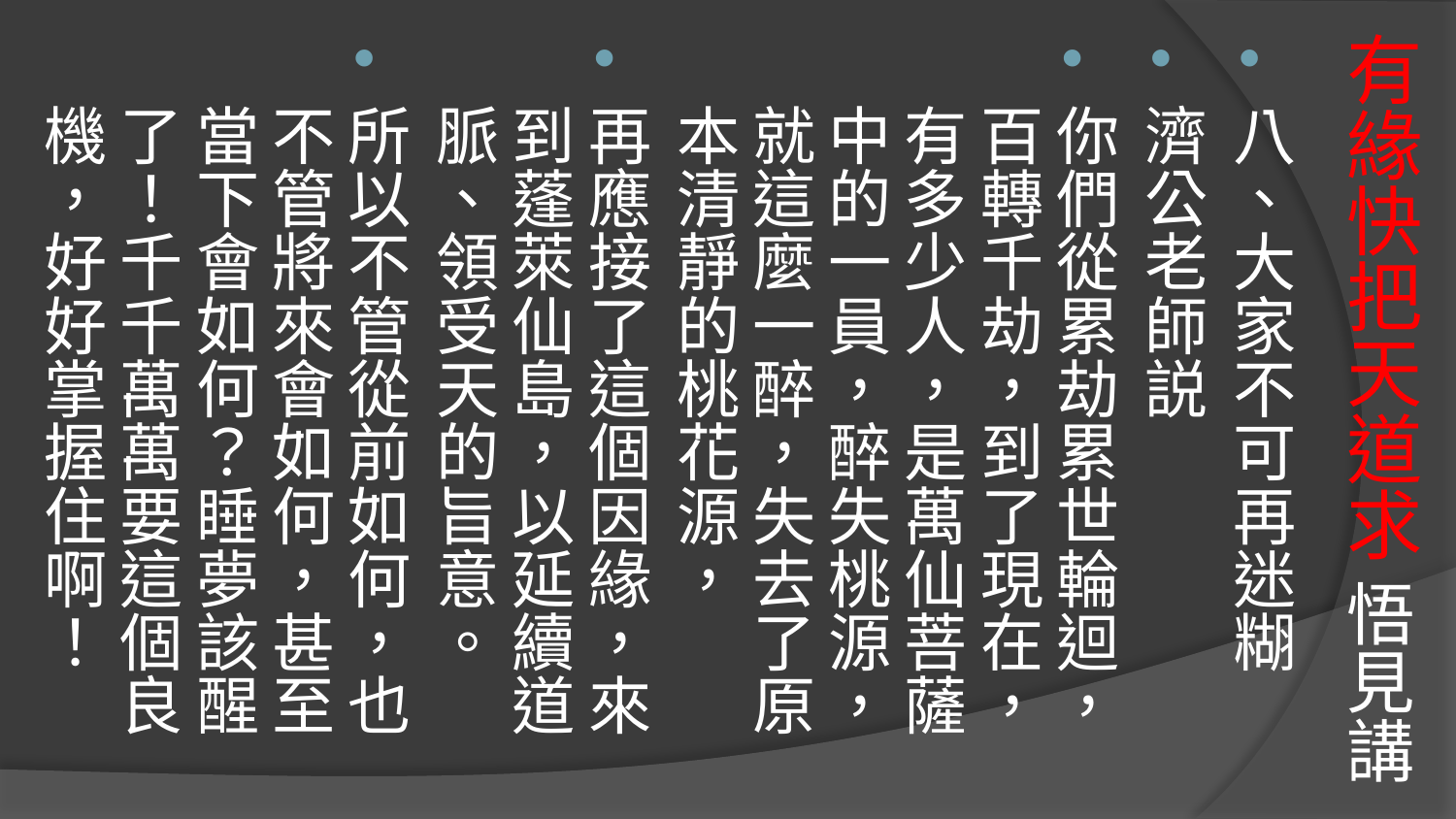

# 有緣快把天道求 悟見講
八、大家不可再迷糊
濟公老師説
你們從累劫累世輪迴，百轉千劫，到了現在，有多少人，是萬仙菩薩中的一員，醉失桃源，就這麼一醉，失去了原本清靜的桃花源，
再應接了這個因緣，來到蓬萊仙島，以延續道脈、領受天的旨意。
所以不管從前如何，也不管將來會如何，甚至當下會如何？睡夢該醒了！千千萬萬要這個良機，好好掌握住啊！